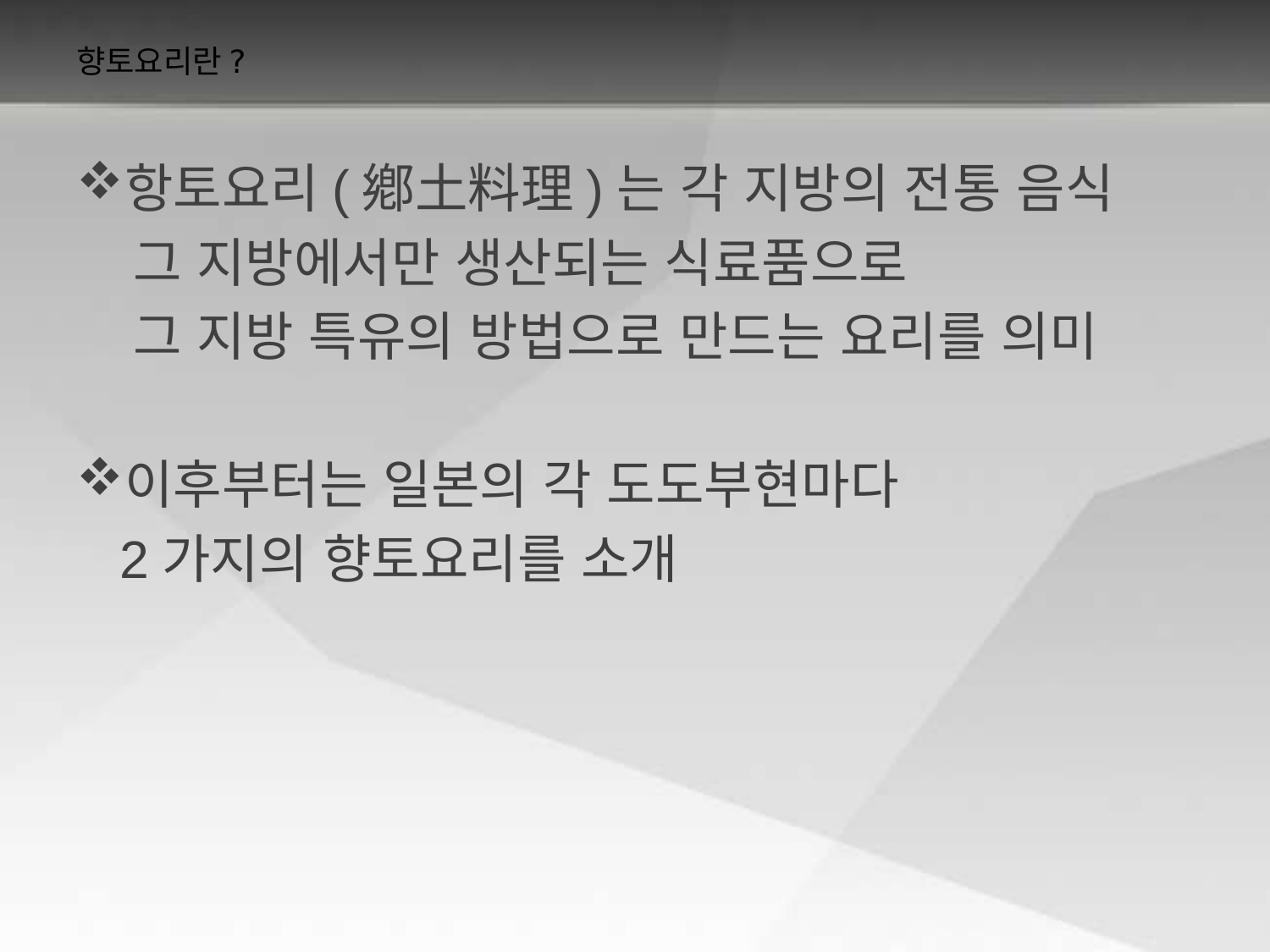

# 향토요리란?
항토요리(鄕土料理)는 각 지방의 전통 음식
   그 지방에서만 생산되는 식료품으로
   그 지방 특유의 방법으로 만드는 요리를 의미

이후부터는 일본의 각 도도부현마다
   2가지의 향토요리를 소개